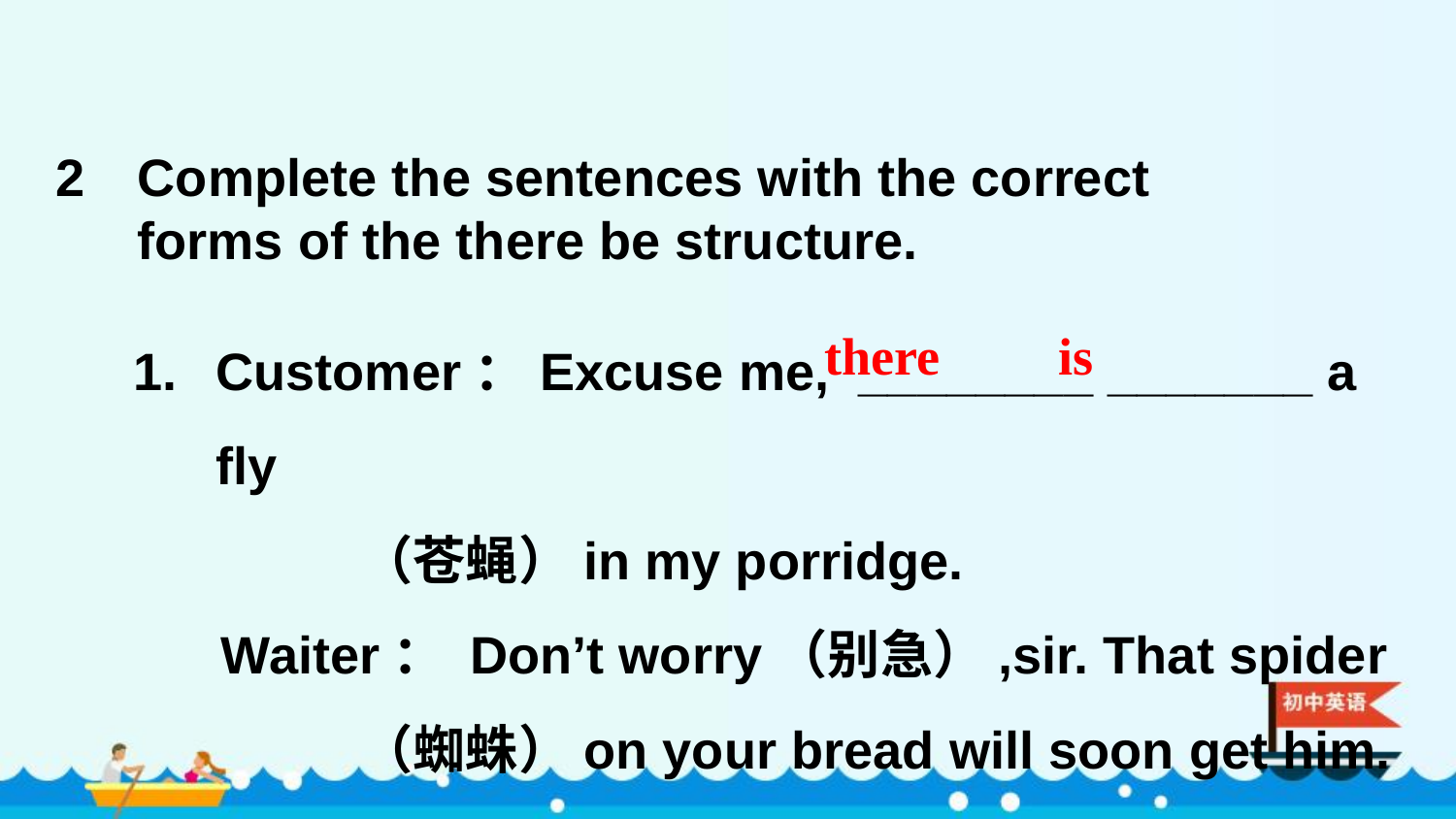

Complete the sentences with the correct forms of the there be structure.
Customer：Excuse me,  ________ _______ a fly
                  （苍蝇）in my porridge.
      Waiter： Don’t worry（别急）,sir. That spider
                  （蜘蛛）on your bread will soon get him.
there         is